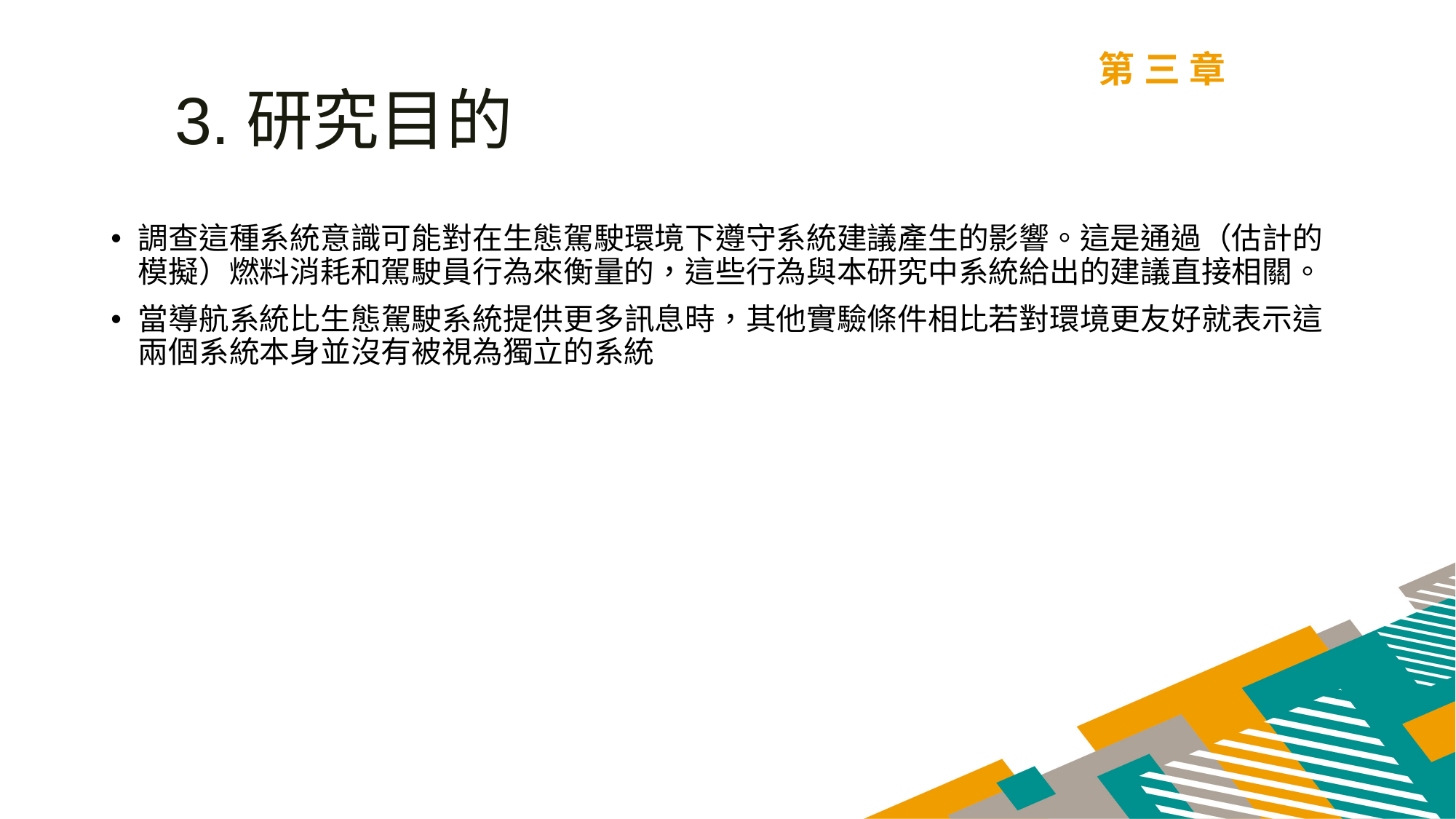

第三章
3.研究目的
調查這種系統意識可能對在生態駕駛環境下遵守系統建議產生的影響。這是通過（估計的模擬）燃料消耗和駕駛員行為來衡量的，這些行為與本研究中系統給出的建議直接相關。
當導航系統比生態駕駛系統提供更多訊息時，其他實驗條件相比若對環境更友好就表示這兩個系統本身並沒有被視為獨立的系統